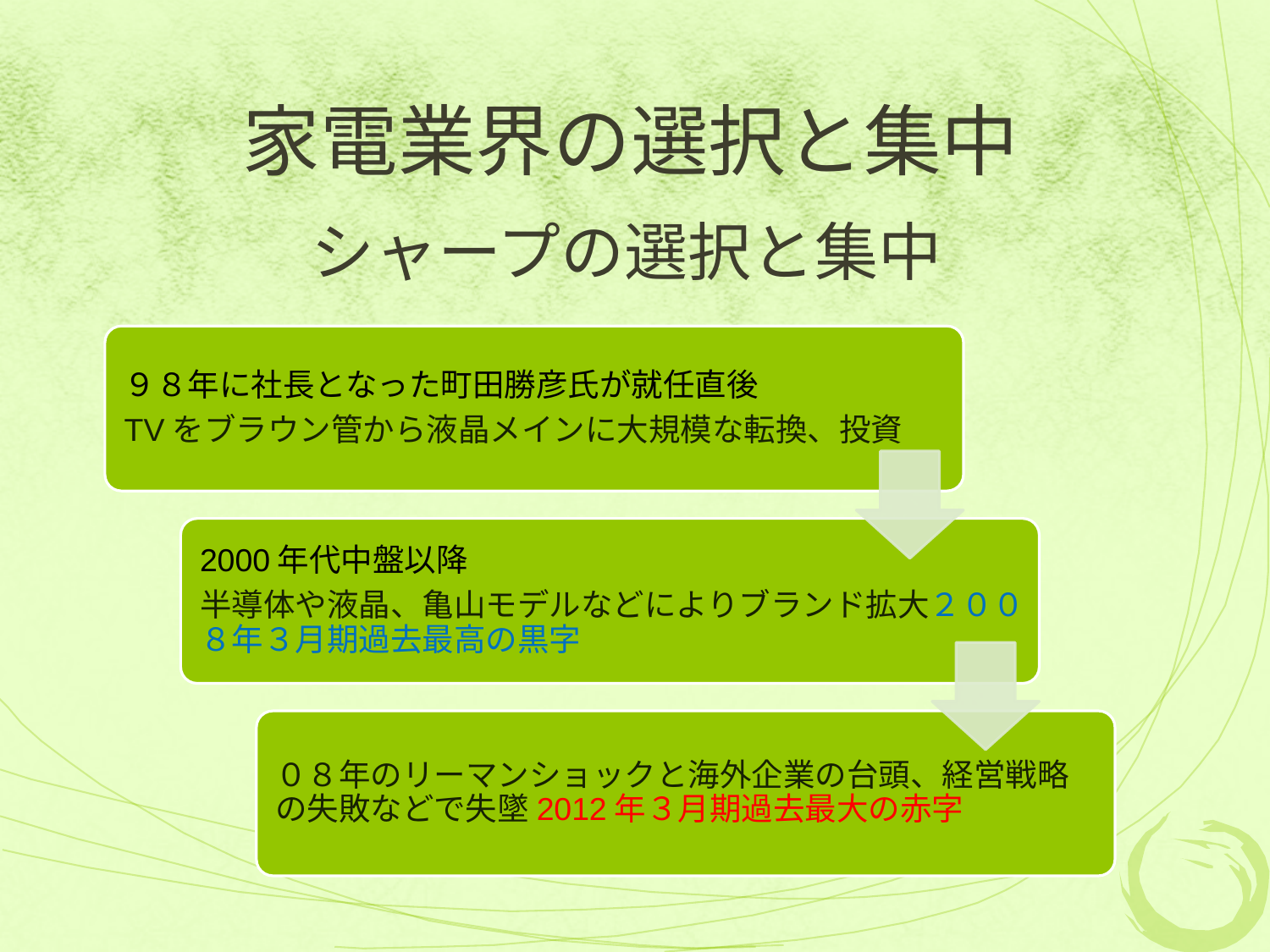

# 家電業界の選択と集中
シャープの選択と集中

９８年に社長となった町田勝彦氏が就任直後
TVをブラウン管から液晶メインに大規模な転換、投資
2000年代中盤以降
半導体や液晶、亀山モデルなどによりブランド拡大２００８年３月期過去最高の黒字
０８年のリーマンショックと海外企業の台頭、経営戦略の失敗などで失墜2012年３月期過去最大の赤字